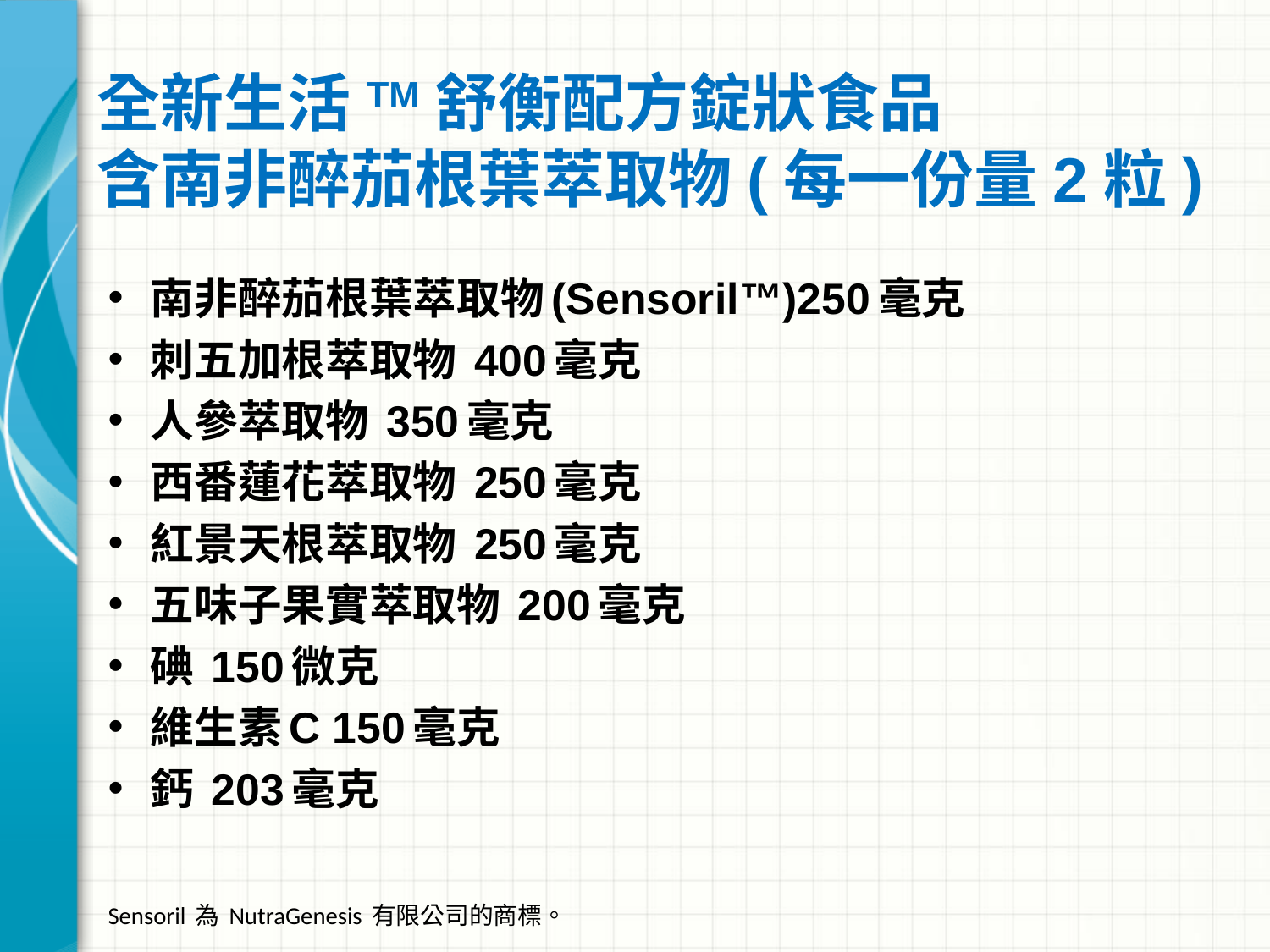

# 全新生活TM舒衡配方錠狀食品 含南非醉茄根葉萃取物(每一份量2粒)
南非醉茄根葉萃取物(Sensoril™)250毫克
刺五加根萃取物 400毫克
人參萃取物 350毫克
西番蓮花萃取物 250毫克
紅景天根萃取物 250毫克
五味子果實萃取物 200毫克
碘 150微克
維生素C 150毫克
鈣 203毫克

Sensoril 為 NutraGenesis 有限公司的商標。